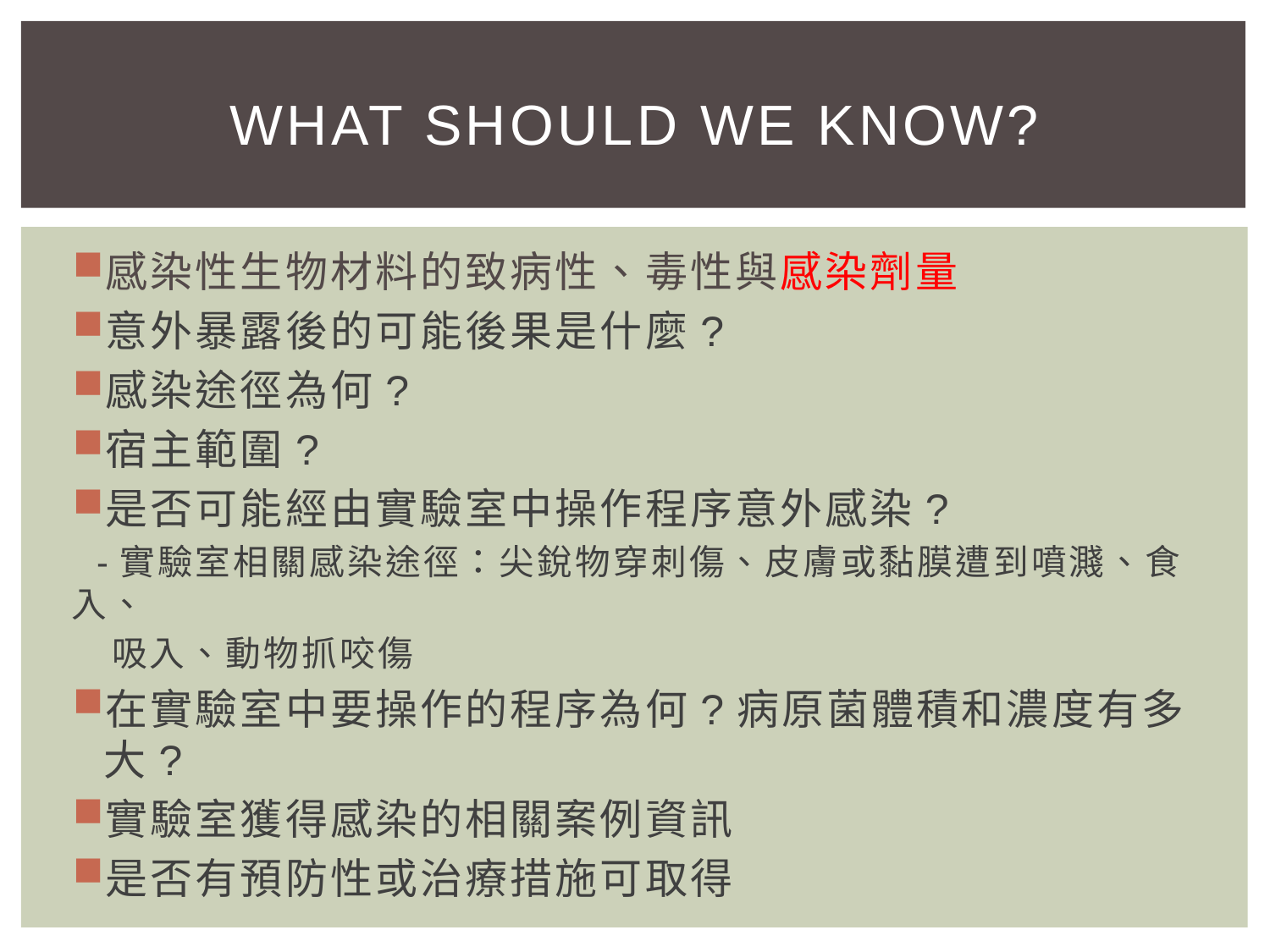

# What should we know?
感染性生物材料的致病性、毒性與感染劑量
意外暴露後的可能後果是什麼?
感染途徑為何?
宿主範圍?
是否可能經由實驗室中操作程序意外感染?
  -實驗室相關感染途徑：尖銳物穿刺傷、皮膚或黏膜遭到噴濺、食入、
   吸入、動物抓咬傷
在實驗室中要操作的程序為何?病原菌體積和濃度有多大?
實驗室獲得感染的相關案例資訊
是否有預防性或治療措施可取得